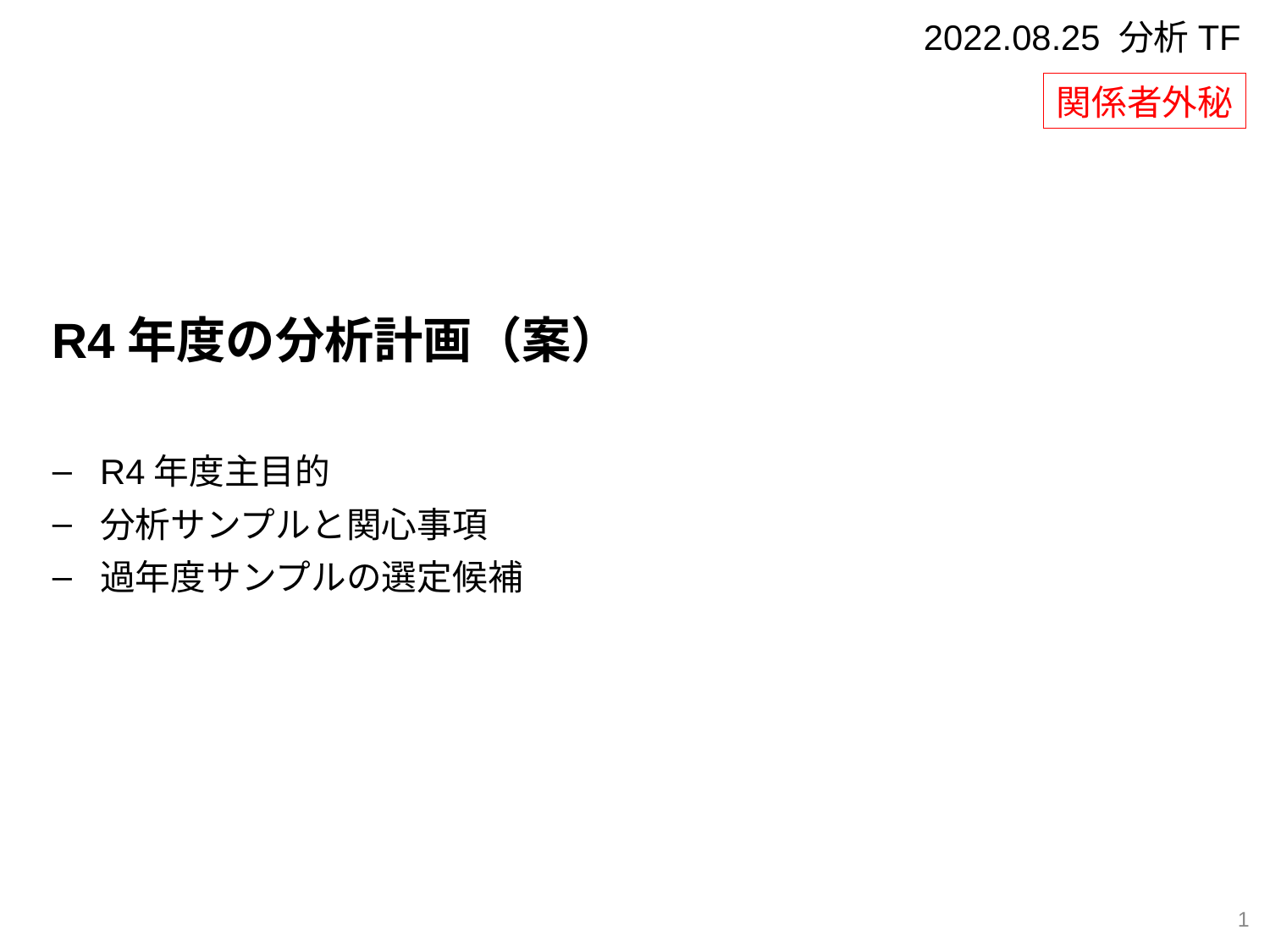

2022.08.25 分析TF
関係者外秘
R4年度の分析計画（案）

R4年度主目的
分析サンプルと関心事項
過年度サンプルの選定候補
1